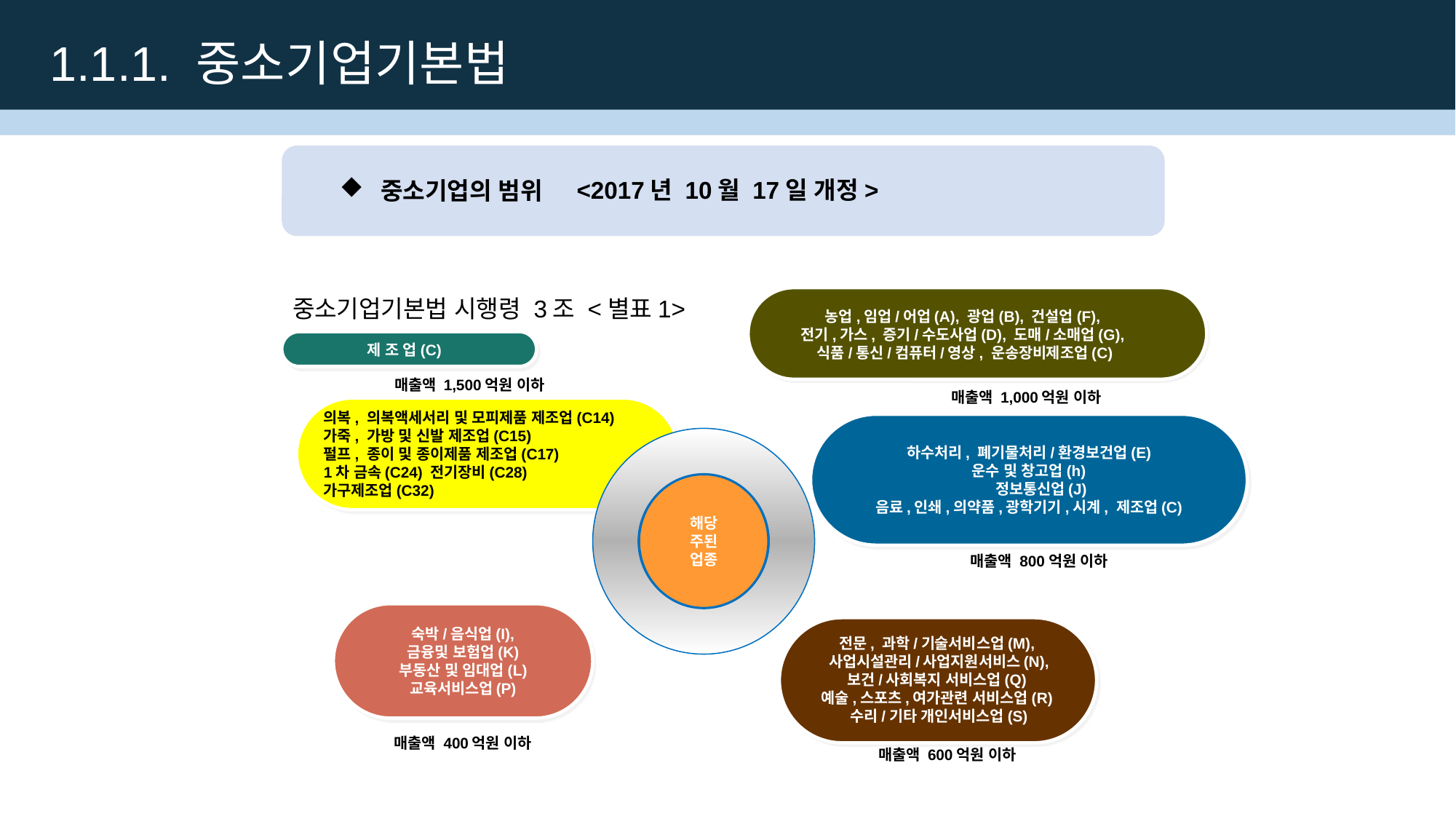

1.1.1. 중소기업기본법

<2017년 10월 17일 개정>
중소기업의 범위

중소기업기본법 시행령 3조 <별표1>
농업,임업/어업(A), 광업(B), 건설업(F),
전기,가스, 증기/수도사업(D), 도매/소매업(G),
식품/통신/컴퓨터/영상, 운송장비제조업(C)

제 조 업(C)
매출액 1,500억원 이하
매출액 1,000억원 이하
의복, 의복액세서리 및 모피제품 제조업(C14)
가죽, 가방 및 신발 제조업(C15)
펄프, 종이 및 종이제품 제조업(C17)
1차 금속(C24) 전기장비(C28)
가구제조업(C32)

 하수처리, 폐기물처리/환경보건업(E)
운수업(h)
     출판,영상,방송통신/정보서비스(J)
음료,인쇄,의약품,광학기기,시계, 제조업(C)
해당
주된
업종
매출액 800억원 이하

숙박/음식업(I),
금융및 보험업(K)
부동산 및 임대업(L)
교육서비스업(P)

전문, 과학/기술서비스업(M),
사업시설관리/사업지원서비스(N),
보건/사회복지 서비스업(Q)
예술,스포츠,여가관련 서비스업(R)
수리/기타 개인서비스업(S)
매출액 600억원 이하
하수처리, 폐기물처리/환경보건업(E)
운수 및 창고업(h)
     정보통신업(J)
음료,인쇄,의약품,광학기기,시계, 제조업(C)
매출액 400억원 이하